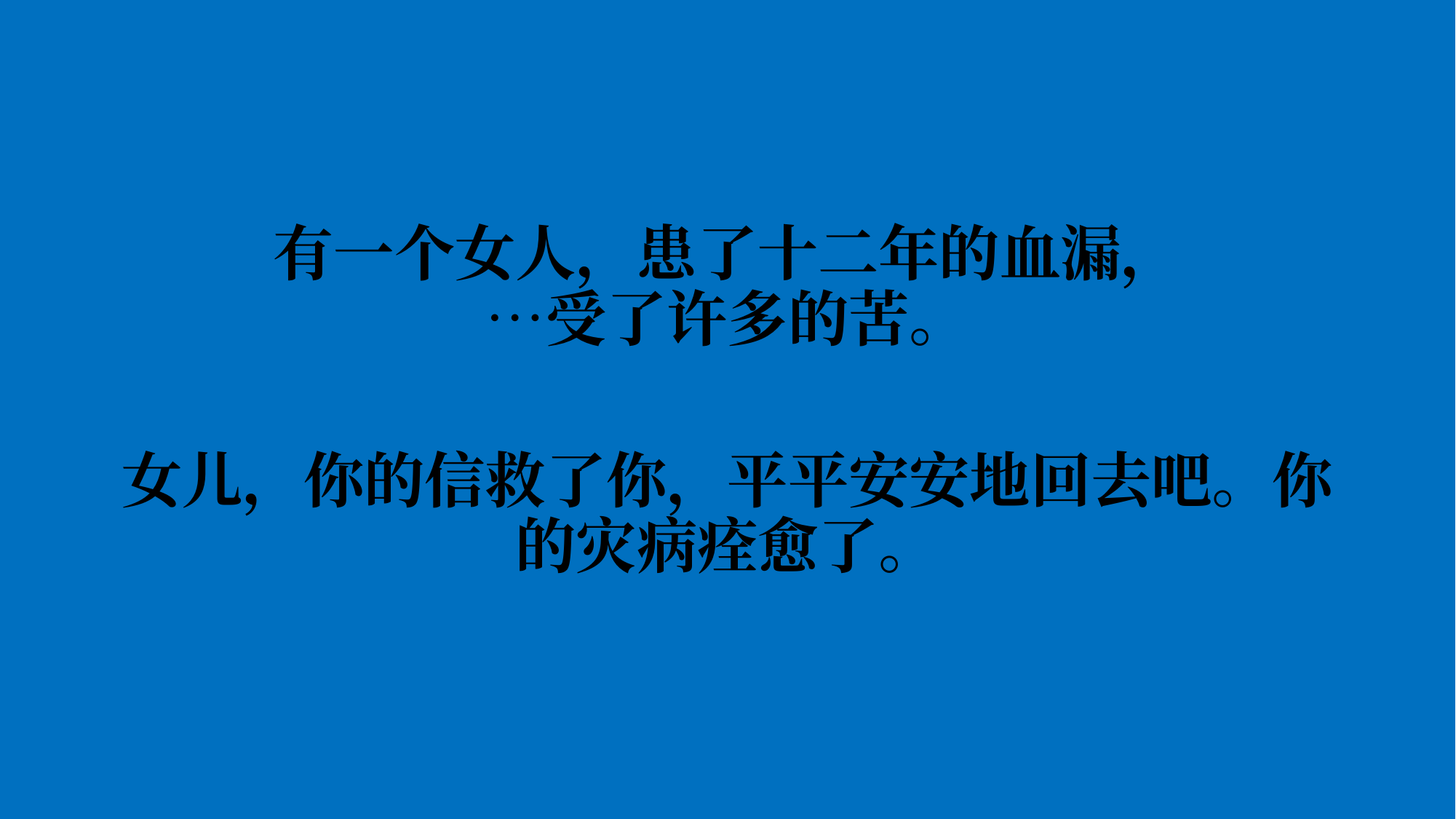

#
有一个女人，患了十二年的血漏，
…受了许多的苦。

女儿，你的信救了你，平平安安地回去吧。你的灾病痊愈了。